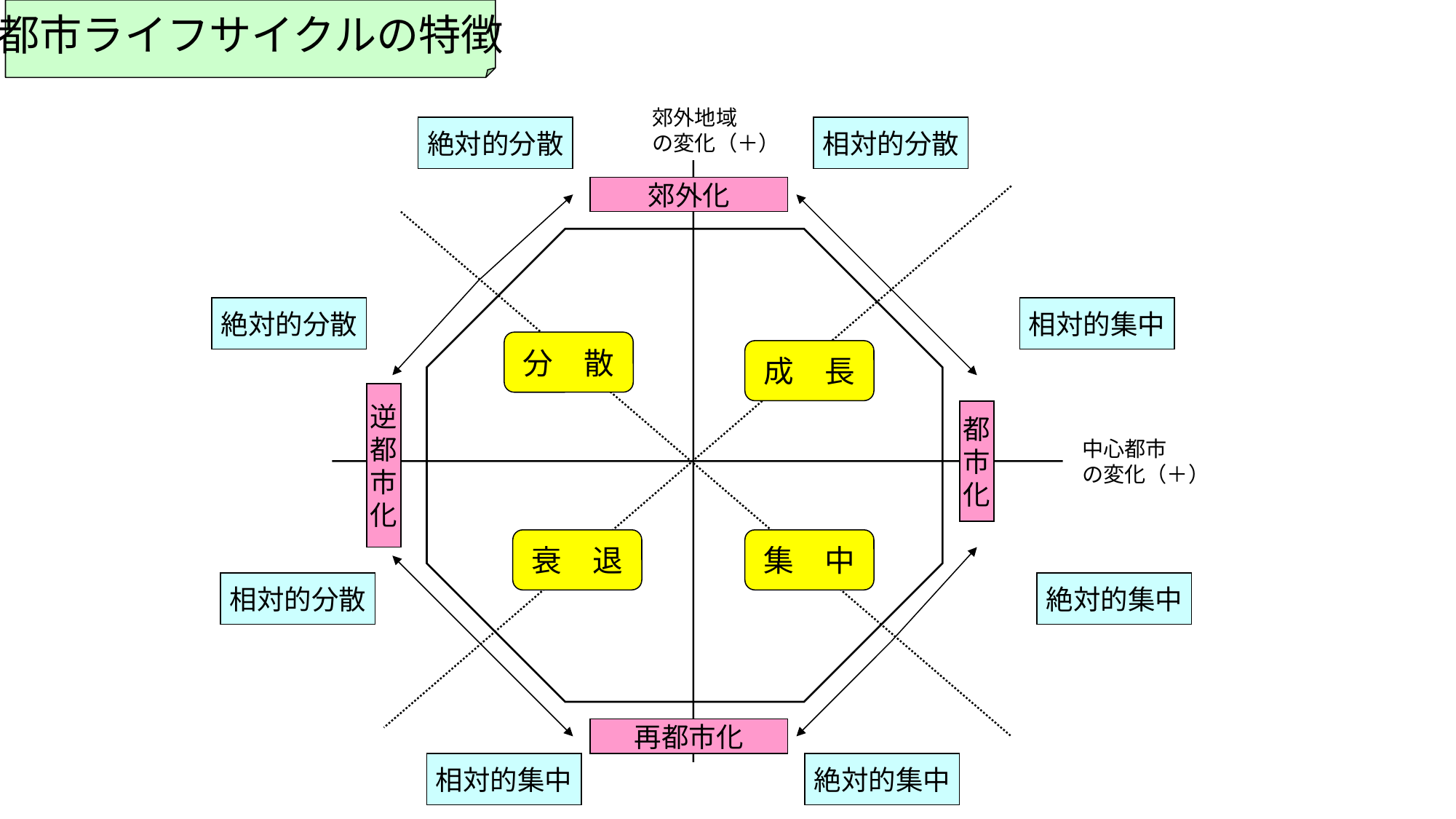

都市ライフサイクルの特徴
郊外地域
の変化（＋）
絶対的分散
相対的分散

郊外化

絶対的分散
相対的集中
分　散
成　長
逆
都
市
化
都
市
化
中心都市
の変化（＋）

衰　退
集　中

相対的分散
絶対的集中

再都市化
相対的集中
絶対的集中